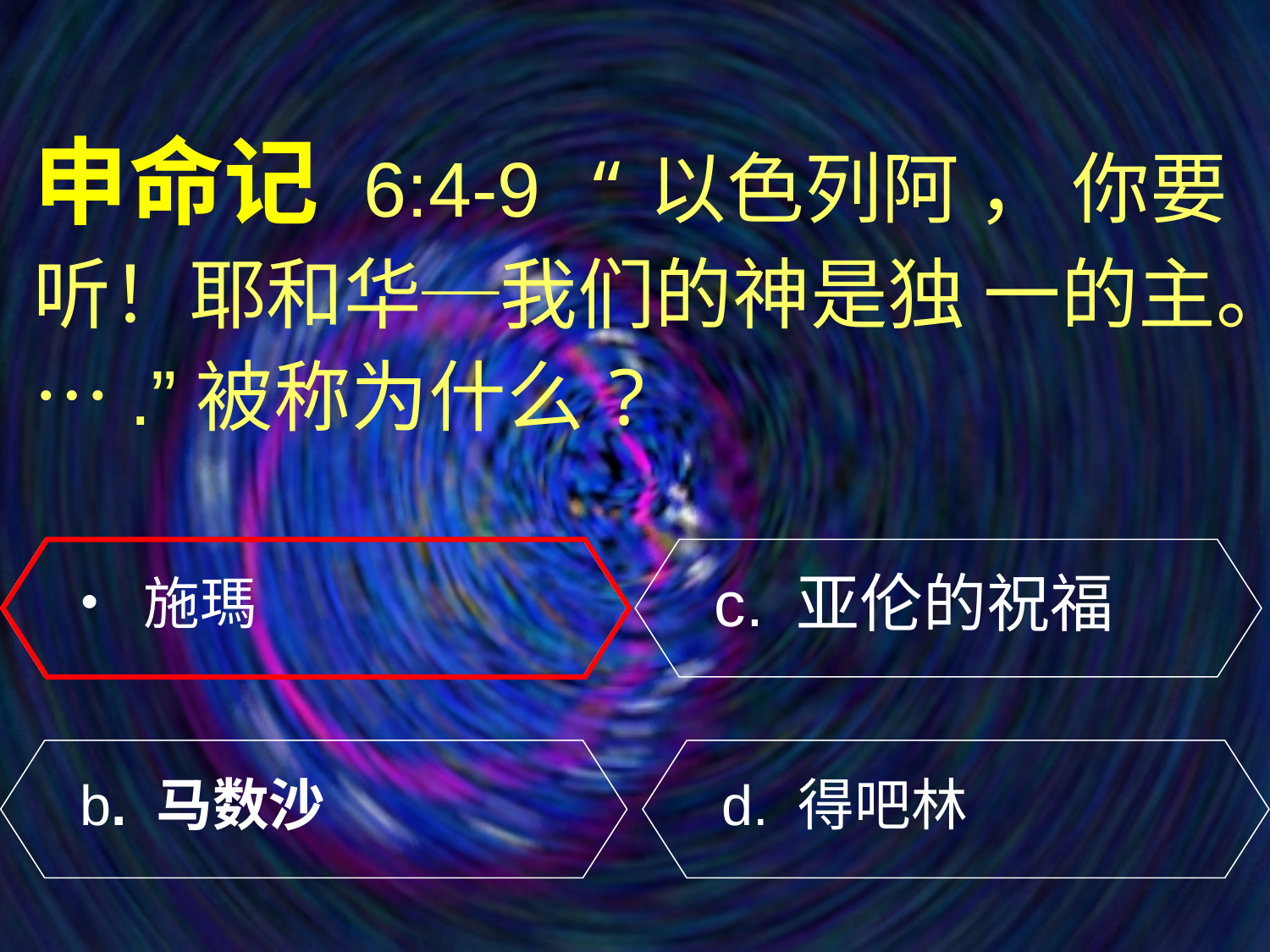

申命记 6:4-9  “以色列阿 ， 你要听！耶和华─我们的神是独 一的主。….”被称为什么?
施瑪

c. 亚伦的祝福
b. 马数沙
d. 得吧林